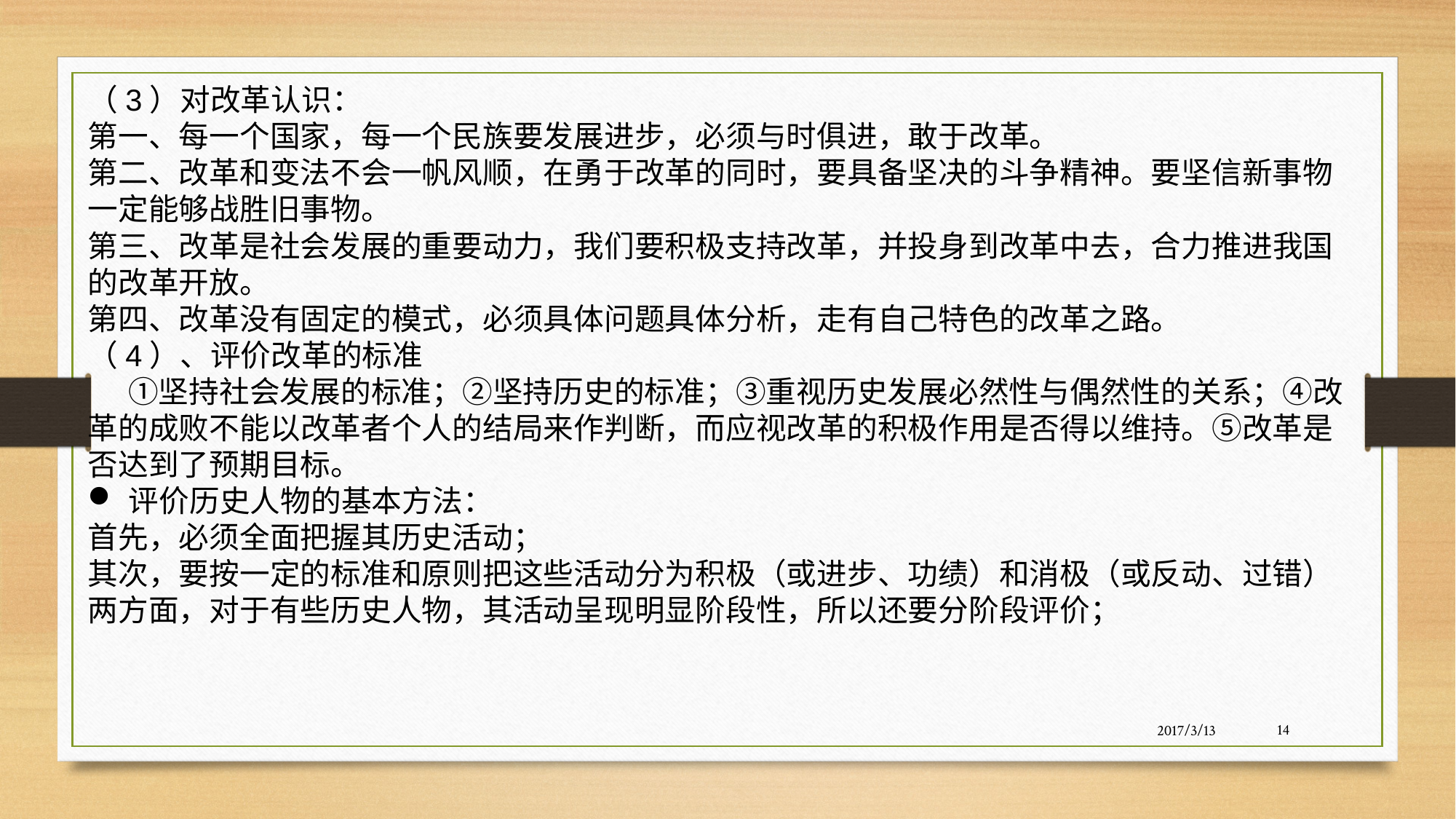

（3）对改革认识：
第一、每一个国家，每一个民族要发展进步，必须与时俱进，敢于改革。
第二、改革和变法不会一帆风顺，在勇于改革的同时，要具备坚决的斗争精神。要坚信新事物一定能够战胜旧事物。
第三、改革是社会发展的重要动力，我们要积极支持改革，并投身到改革中去，合力推进我国的改革开放。
第四、改革没有固定的模式，必须具体问题具体分析，走有自己特色的改革之路。
（4）、评价改革的标准
      ①坚持社会发展的标准；②坚持历史的标准；③重视历史发展必然性与偶然性的关系；④改革的成败不能以改革者个人的结局来作判断，而应视改革的积极作用是否得以维持。⑤改革是否达到了预期目标。
评价历史人物的基本方法：
首先，必须全面把握其历史活动；
其次，要按一定的标准和原则把这些活动分为积极（或进步、功绩）和消极（或反动、过错）两方面，对于有些历史人物，其活动呈现明显阶段性，所以还要分阶段评价；

2017/3/13
14